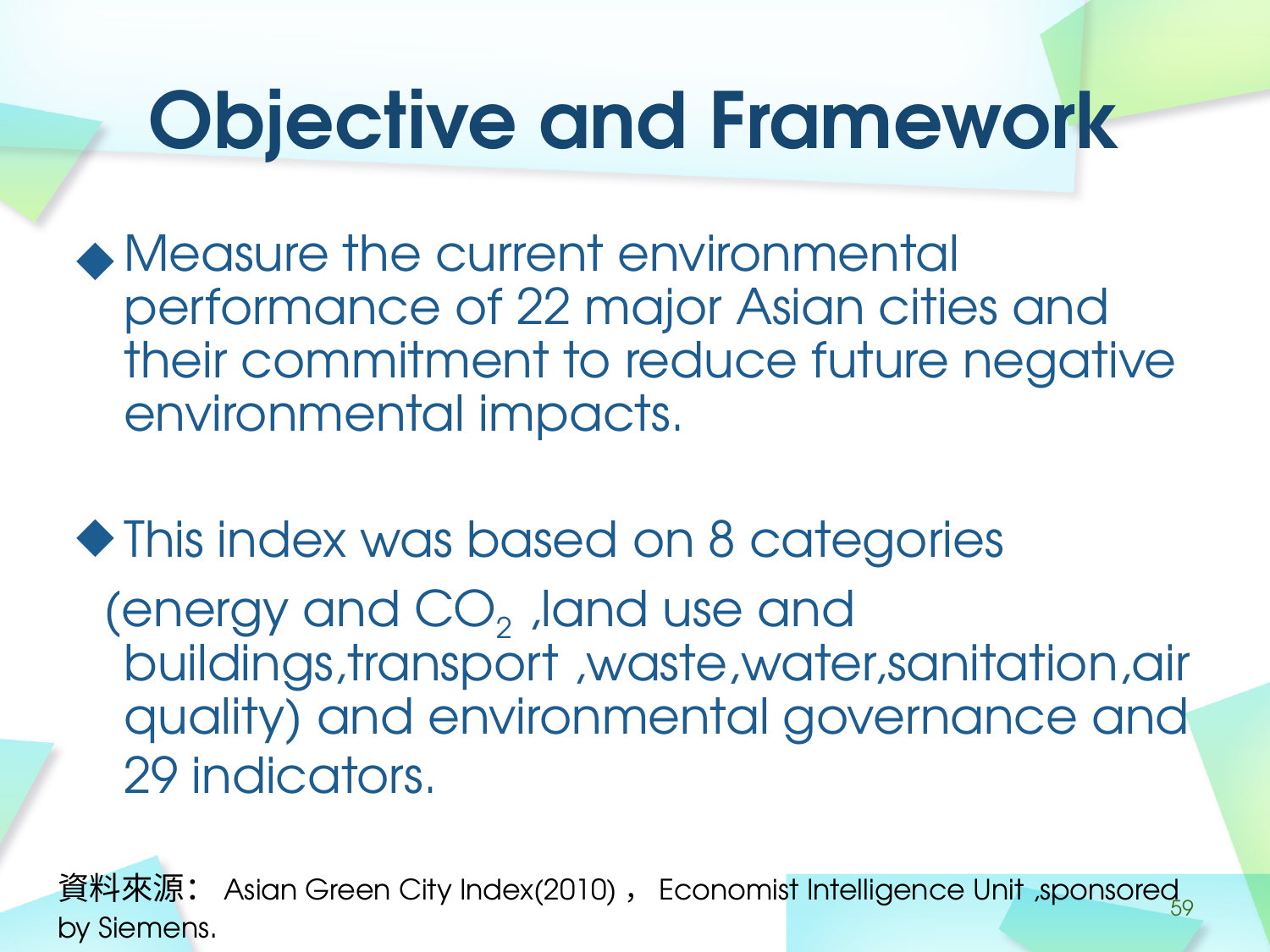

# Objective and Framework
Measure the current environmental performance of 22 major Asian cities and their commitment to reduce future negative environmental impacts.

This index was based on 8 categories
  (energy and CO2  ,land use and buildings,transport ,waste,water,sanitation,air quality) and environmental governance and 29 indicators.

資料來源：Asian Green City Index(2010)，Economist Intelligence Unit ,sponsored by Siemens.
59